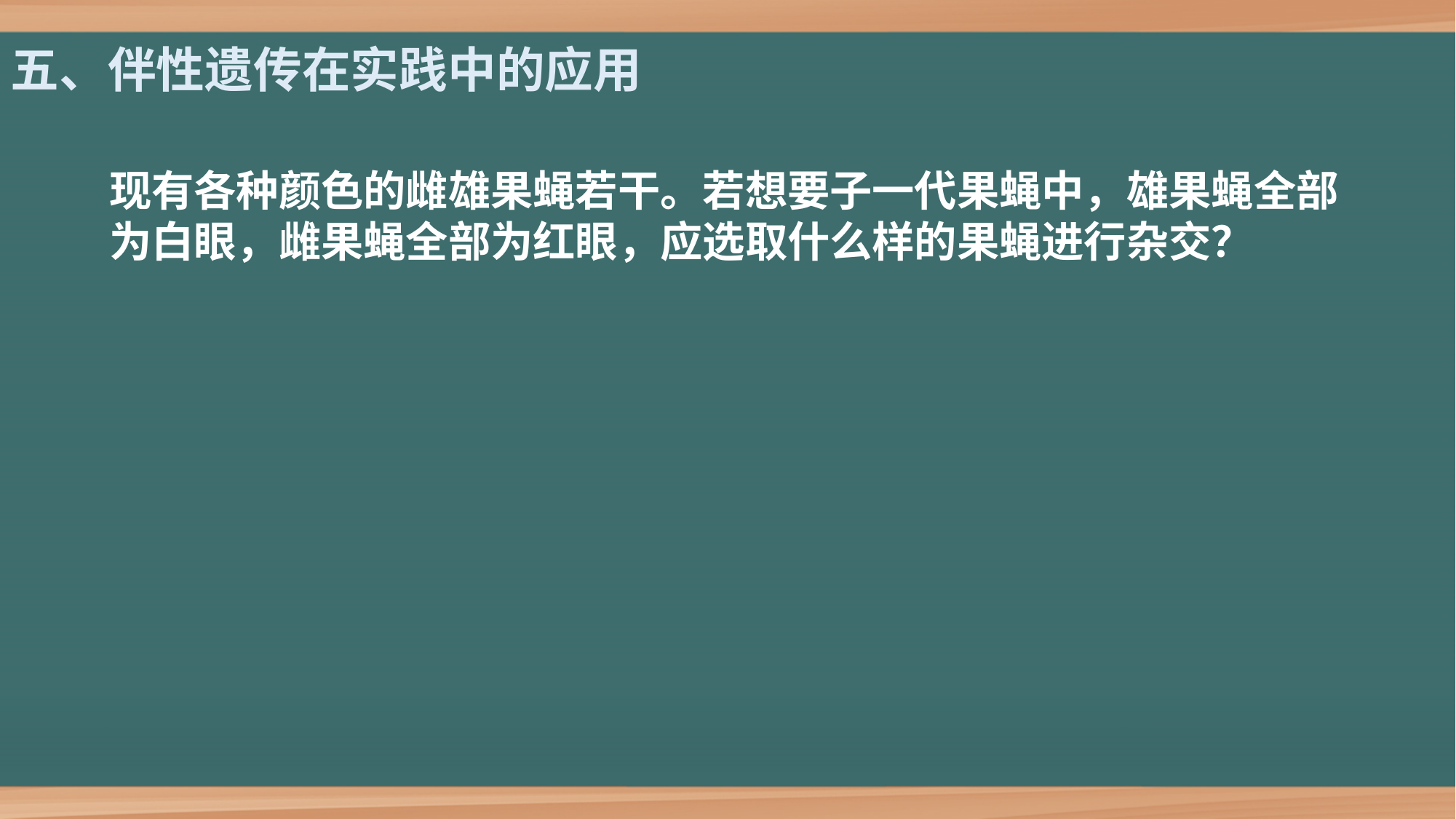

五、伴性遗传在实践中的应用
现有各种颜色的雌雄果蝇若干。若想要子一代果蝇中，雄果蝇全部为白眼，雌果蝇全部为红眼，应选取什么样的果蝇进行杂交？